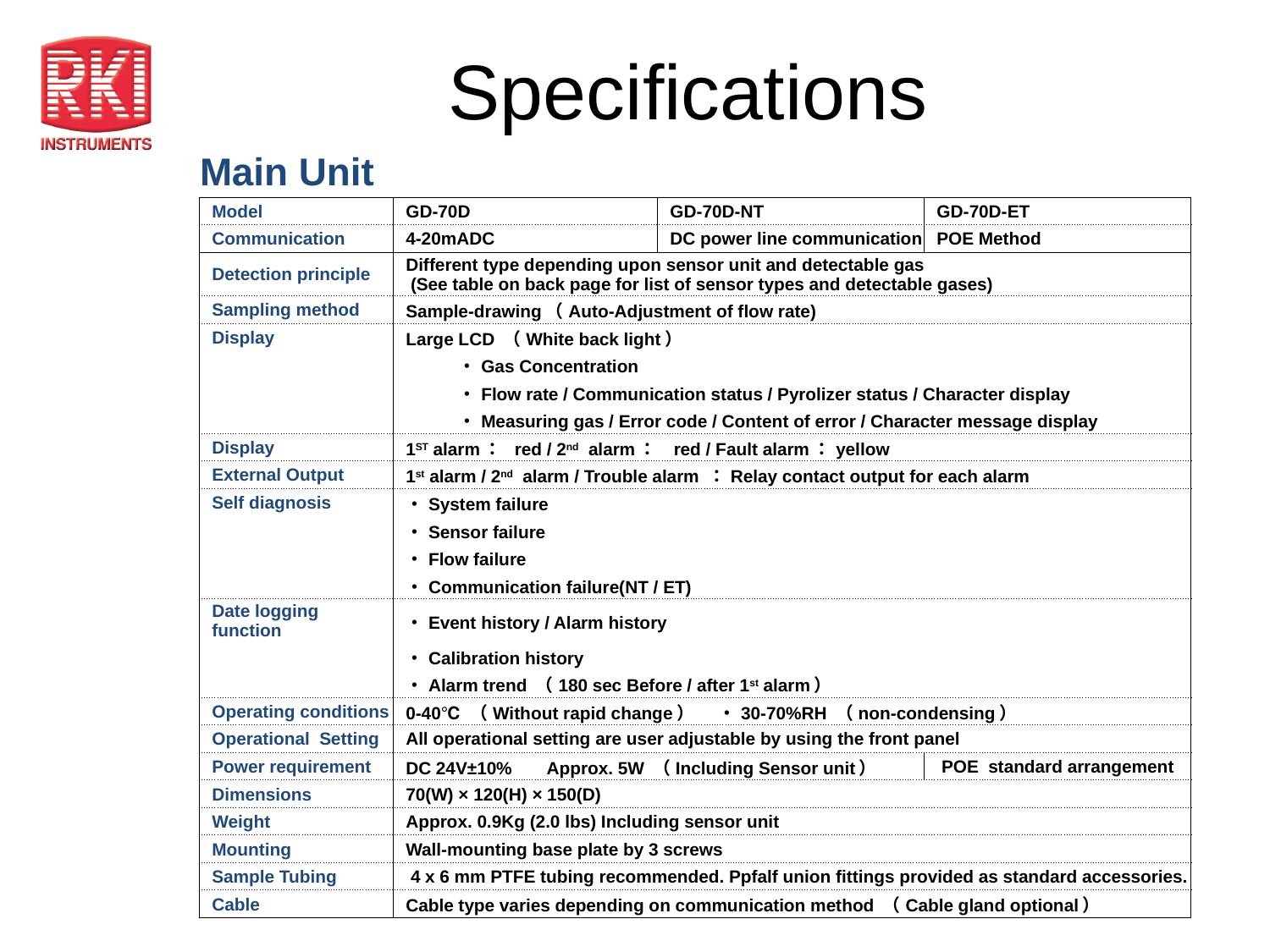

# Specifications
| Main Unit |  |  |  |
| --- | --- | --- | --- |
| Model | GD-70D | GD-70D-NT | GD-70D-ET |
| Communication | 4-20mADC | DC power line communication | POE Method |
| Detection principle | Different type depending upon sensor unit and detectable gas (See table on back page for list of sensor types and detectable gases) |  |  |
| Sampling method | Sample-drawing（Auto-Adjustment of flow rate) |  |  |
| Display | Large LCD （White back light） |  |  |
|  | ・Gas Concentration |  |  |
|  | ・Flow rate / Communication status / Pyrolizer status / Character display |  |  |
|  | ・Measuring gas / Error code / Content of error / Character message display |  |  |
| Display | 1ST alarm： red / 2nd alarm： red / Fault alarm：yellow |  |  |
| External Output | 1st alarm / 2nd alarm / Trouble alarm ：Relay contact output for each alarm |  |  |
| Self diagnosis | ・System failure |  |  |
|  | ・Sensor failure |  |  |
|  | ・Flow failure |  |  |
|  | ・Communication failure(NT / ET) |  |  |
| Date logging function | ・Event history / Alarm history |  |  |
|  | ・Calibration history |  |  |
|  | ・Alarm trend （180 sec Before / after 1st alarm） |  |  |
| Operating conditions | 0-40℃ （Without rapid change） ・30-70%RH （non-condensing） |  |  |
| Operational Setting | All operational setting are user adjustable by using the front panel |  |  |
| Power requirement | DC 24V±10%　 Approx. 5W （Including Sensor unit） |  | POE standard arrangement |
| Dimensions | 70(W) × 120(H) × 150(D) |  |  |
| Weight | Approx. 0.9Kg (2.0 lbs) Including sensor unit |  |  |
| Mounting | Wall-mounting base plate by 3 screws |  |  |
| Sample Tubing | 4 x 6 mm PTFE tubing recommended. Ppfalf union fittings provided as standard accessories. |  |  |
| Cable | Cable type varies depending on communication method （Cable gland optional） |  |  |
|  |  |  |  |